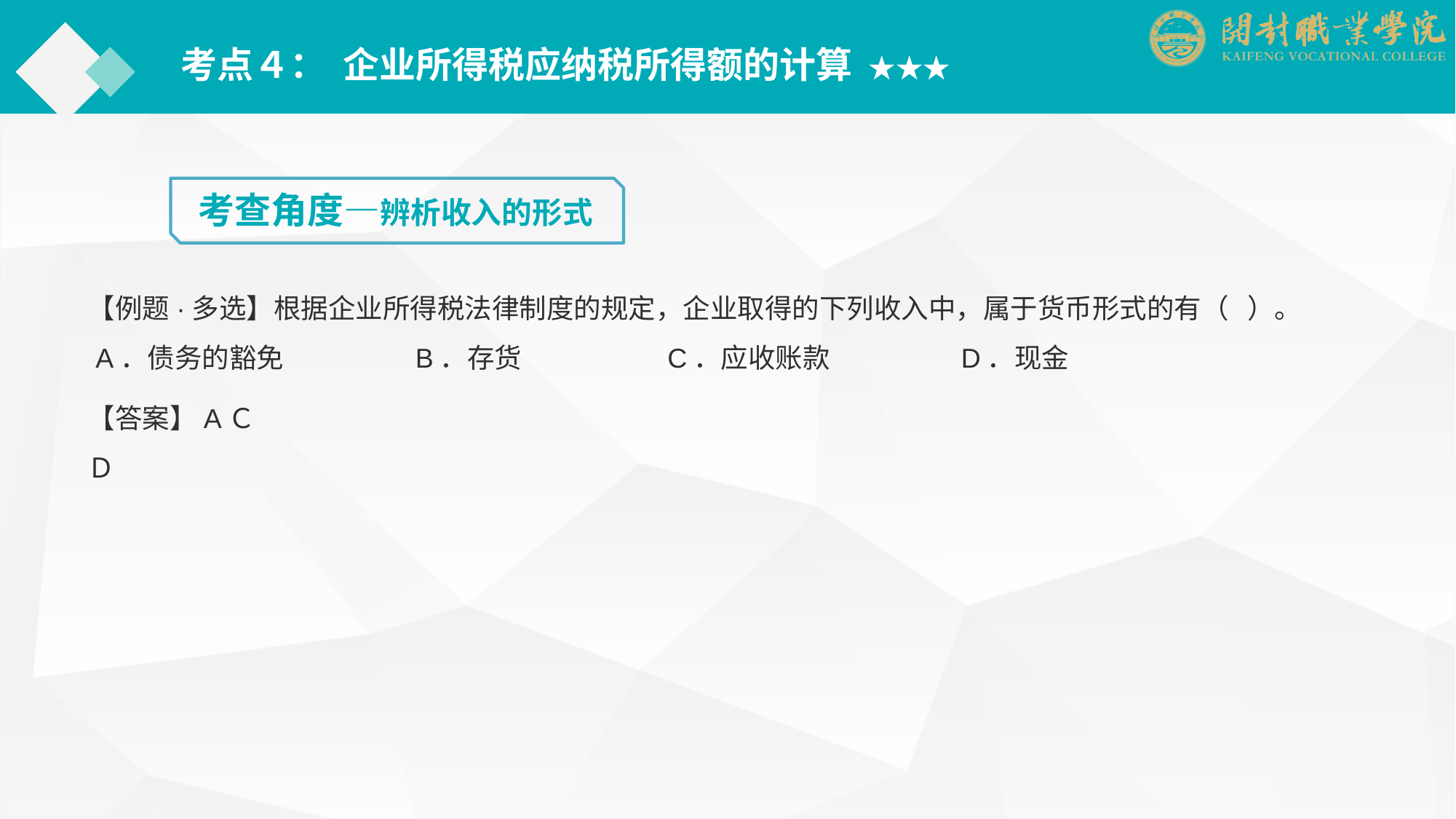

考点４：  企业所得税应纳税所得额的计算  ★★★

考查角度—辨析收入的形式
【例题·多选】根据企业所得税法律制度的规定，企业取得的下列收入中，属于货币形式的有（   ）。
 A．债务的豁免		B．存货		　C．应收账款		D．现金
【答案】AＣＤ